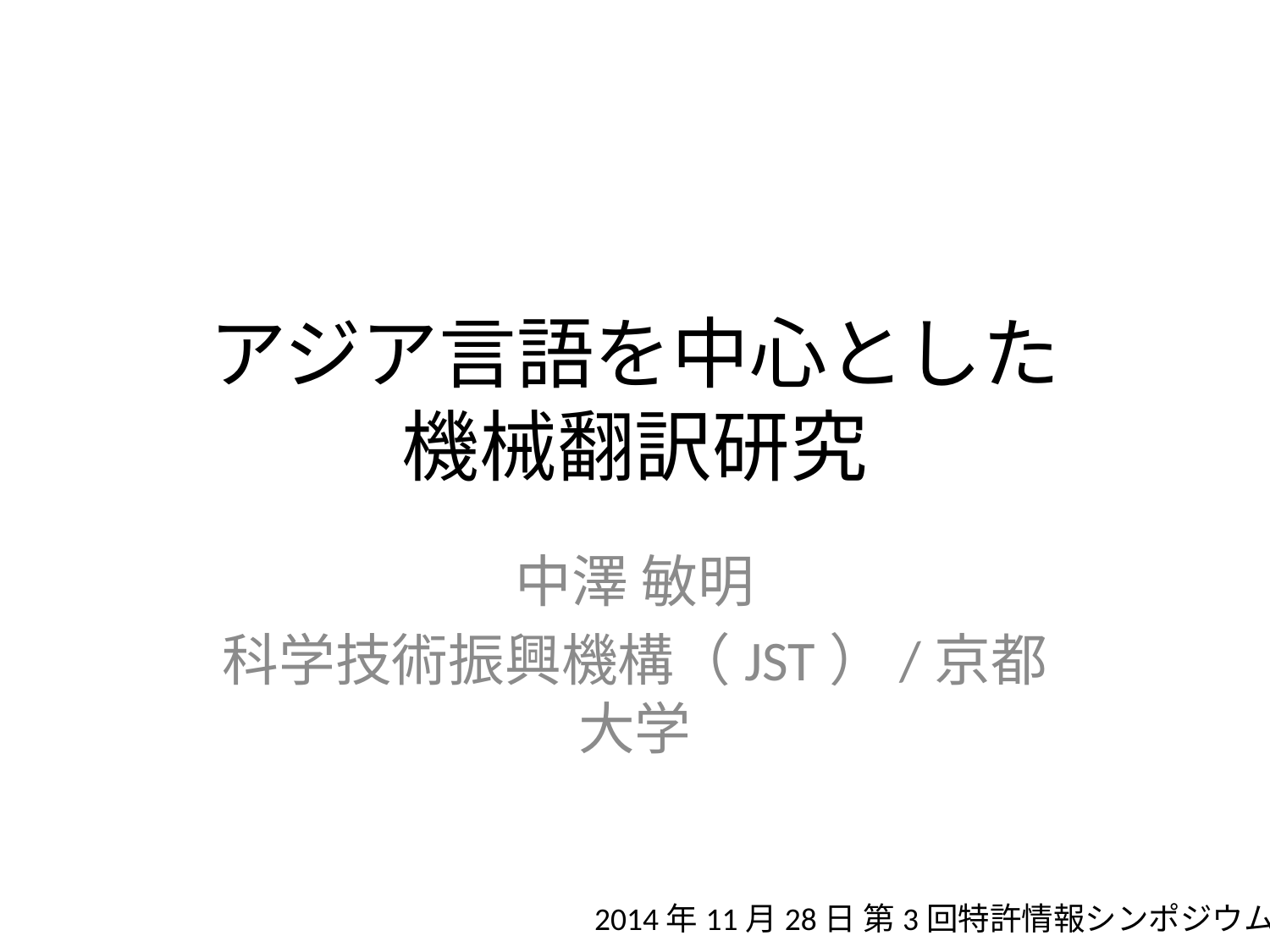

# アジア言語を中心とした 機械翻訳研究
中澤 敏明
科学技術振興機構（JST）/京都大学
2014年11月28日 第3回特許情報シンポジウム